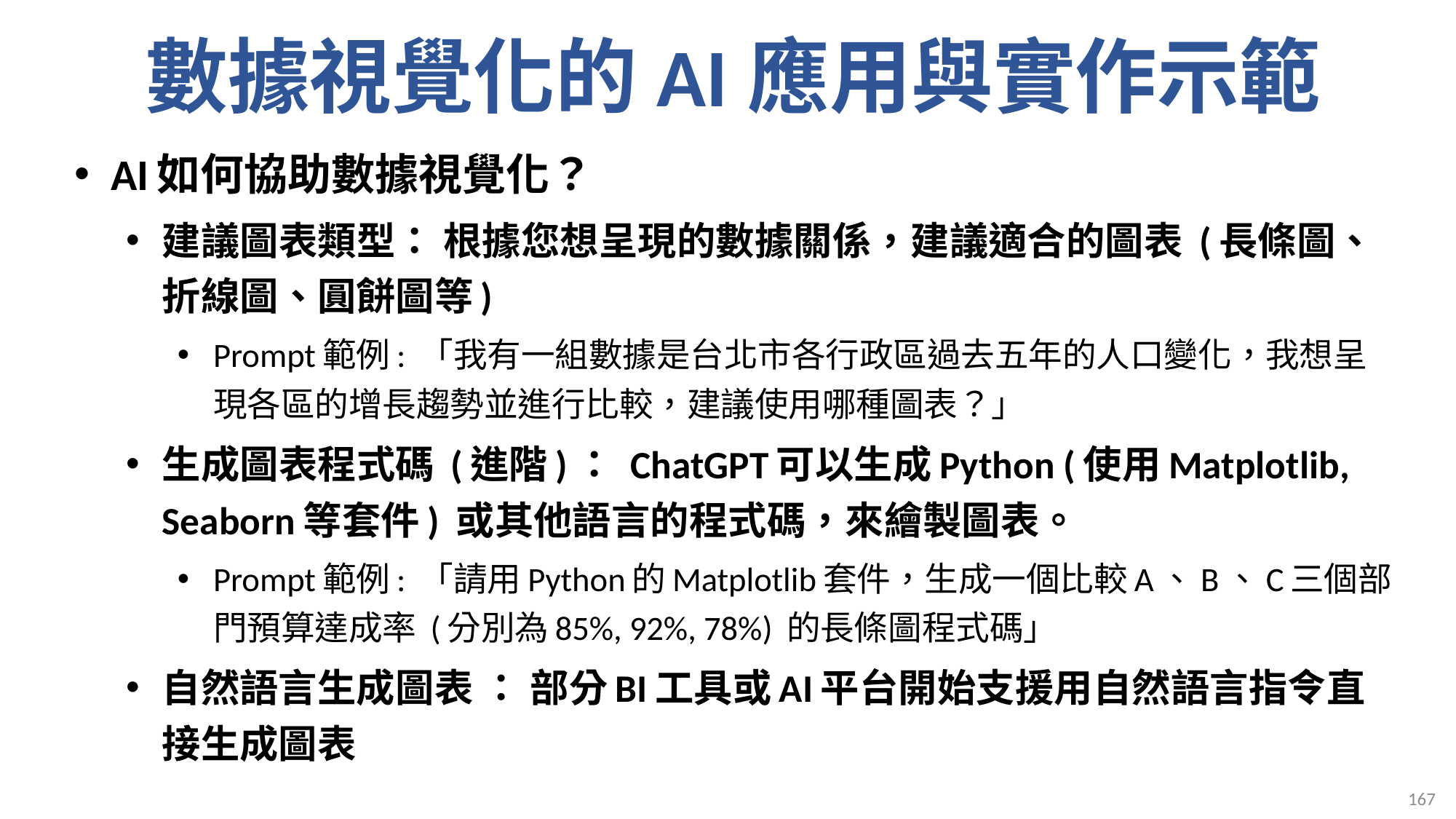

# 數據視覺化的AI應用與實作示範
AI如何協助數據視覺化？
建議圖表類型： 根據您想呈現的數據關係，建議適合的圖表 (長條圖、折線圖、圓餅圖等)
Prompt範例: 「我有一組數據是台北市各行政區過去五年的人口變化，我想呈現各區的增長趨勢並進行比較，建議使用哪種圖表？」
生成圖表程式碼 (進階)： ChatGPT可以生成Python (使用Matplotlib, Seaborn等套件) 或其他語言的程式碼，來繪製圖表。
Prompt範例: 「請用Python的Matplotlib套件，生成一個比較A、B、C三個部門預算達成率 (分別為85%, 92%, 78%) 的長條圖程式碼」
自然語言生成圖表 ： 部分BI工具或AI平台開始支援用自然語言指令直接生成圖表
167